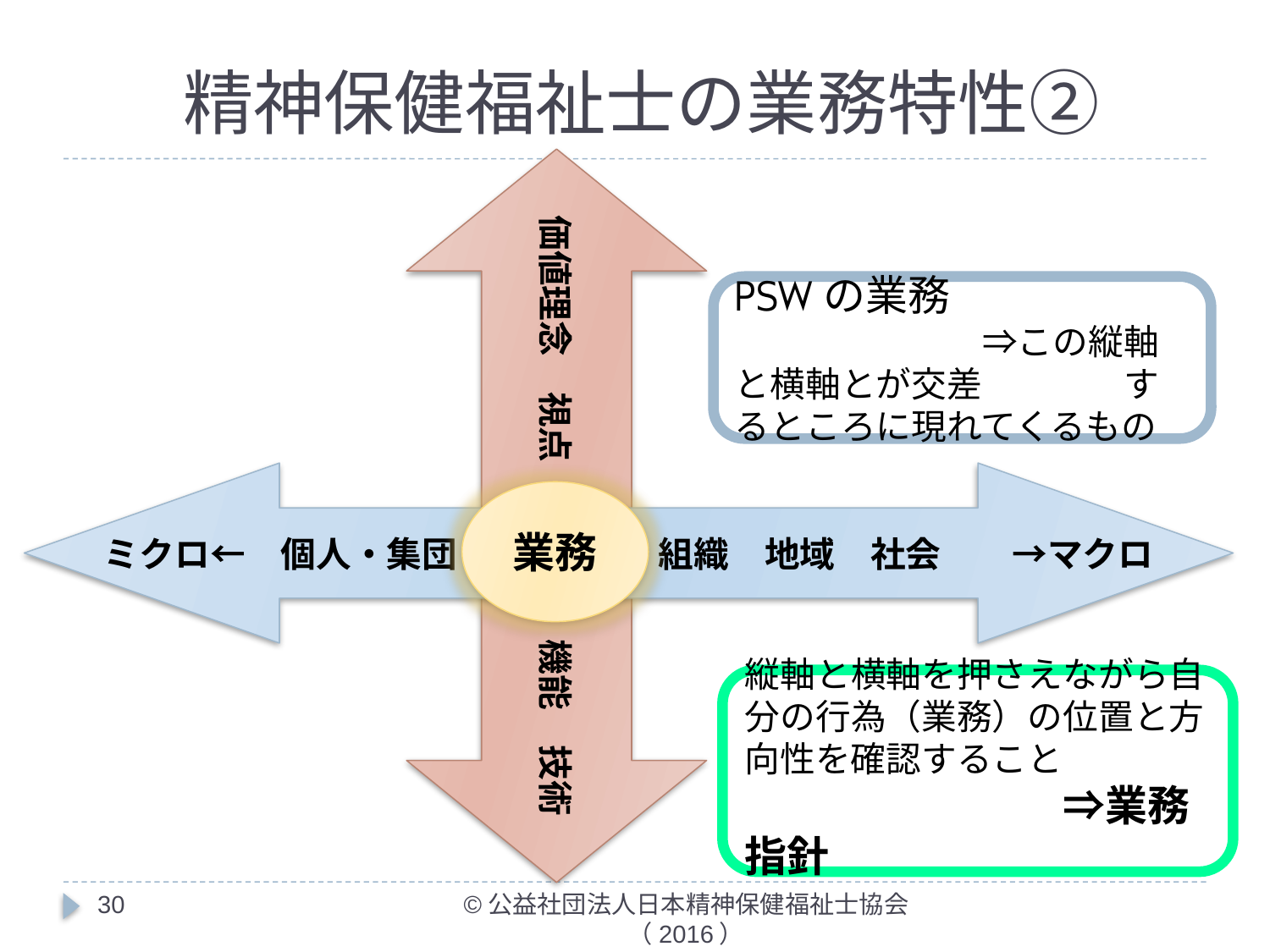

# 精神保健福祉士の業務特性②
価値理念　視点　　　　　機能　技術

PSWの業務　　　　　　　　　　　　　⇒この縦軸と横軸とが交差　　　　するところに現れてくるもの
ミクロ←　個人・集団　　　　　   組織　地域　社会　　→マクロ
業務

縦軸と横軸を押さえながら自分の行為（業務）の位置と方向性を確認すること　　　　　　　　　　　　　⇒業務指針

30
©公益社団法人日本精神保健福祉士協会（2016）